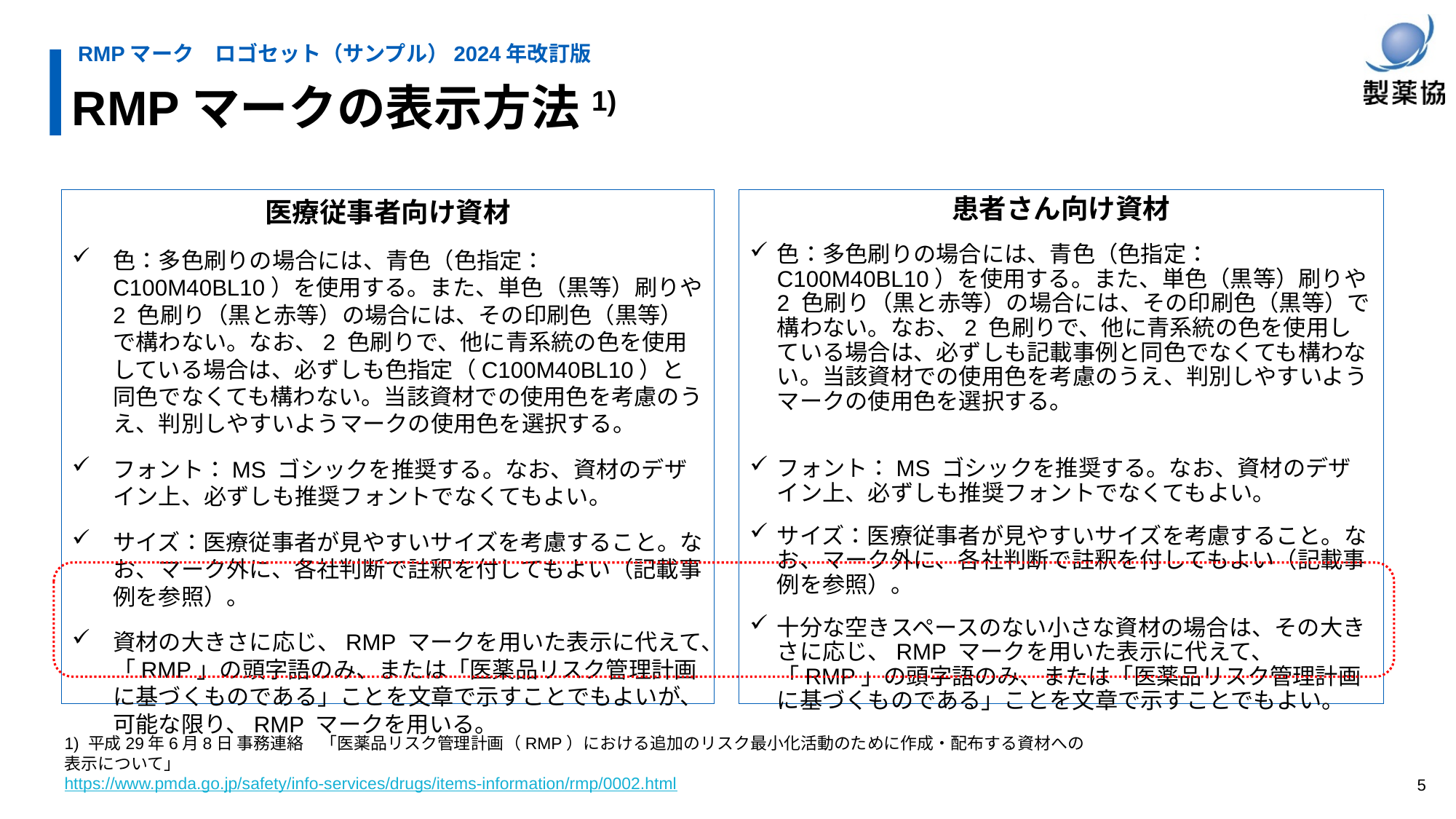

RMPマーク　ロゴセット（サンプル）2024年改訂版
RMPマークの表示方法1)
医療従事者向け資材
色：多色刷りの場合には、青色（色指定：C100M40BL10）を使用する。また、単色（黒等）刷りや2 色刷り（黒と赤等）の場合には、その印刷色（黒等）で構わない。なお、2 色刷りで、他に青系統の色を使用している場合は、必ずしも色指定（C100M40BL10）と同色でなくても構わない。当該資材での使用色を考慮のうえ、判別しやすいようマークの使用色を選択する。
フォント：MS ゴシックを推奨する。なお、資材のデザイン上、必ずしも推奨フォントでなくてもよい。
サイズ：医療従事者が見やすいサイズを考慮すること。なお、マーク外に、各社判断で註釈を付してもよい（記載事例を参照）。
資材の大きさに応じ、RMP マークを用いた表示に代えて、「RMP」の頭字語のみ、または「医薬品リスク管理計画に基づくものである」ことを文章で示すことでもよいが、可能な限り、RMP マークを用いる。
患者さん向け資材
色：多色刷りの場合には、青色（色指定：C100M40BL10）を使用する。また、単色（黒等）刷りや2 色刷り（黒と赤等）の場合には、その印刷色（黒等）で構わない。なお、2 色刷りで、他に青系統の色を使用している場合は、必ずしも記載事例と同色でなくても構わない。当該資材での使用色を考慮のうえ、判別しやすいようマークの使用色を選択する。
フォント：MS ゴシックを推奨する。なお、資材のデザイン上、必ずしも推奨フォントでなくてもよい。
サイズ：医療従事者が見やすいサイズを考慮すること。なお、マーク外に、各社判断で註釈を付してもよい（記載事例を参照）。
十分な空きスペースのない小さな資材の場合は、その大きさに応じ、RMP マークを用いた表示に代えて、「RMP」の頭字語のみ、または「医薬品リスク管理計画に基づくものである」ことを文章で示すことでもよい。

1) 平成29年6月8日 事務連絡　「医薬品リスク管理計画（RMP）における追加のリスク最小化活動のために作成・配布する資材への表示について」
https://www.pmda.go.jp/safety/info-services/drugs/items-information/rmp/0002.html